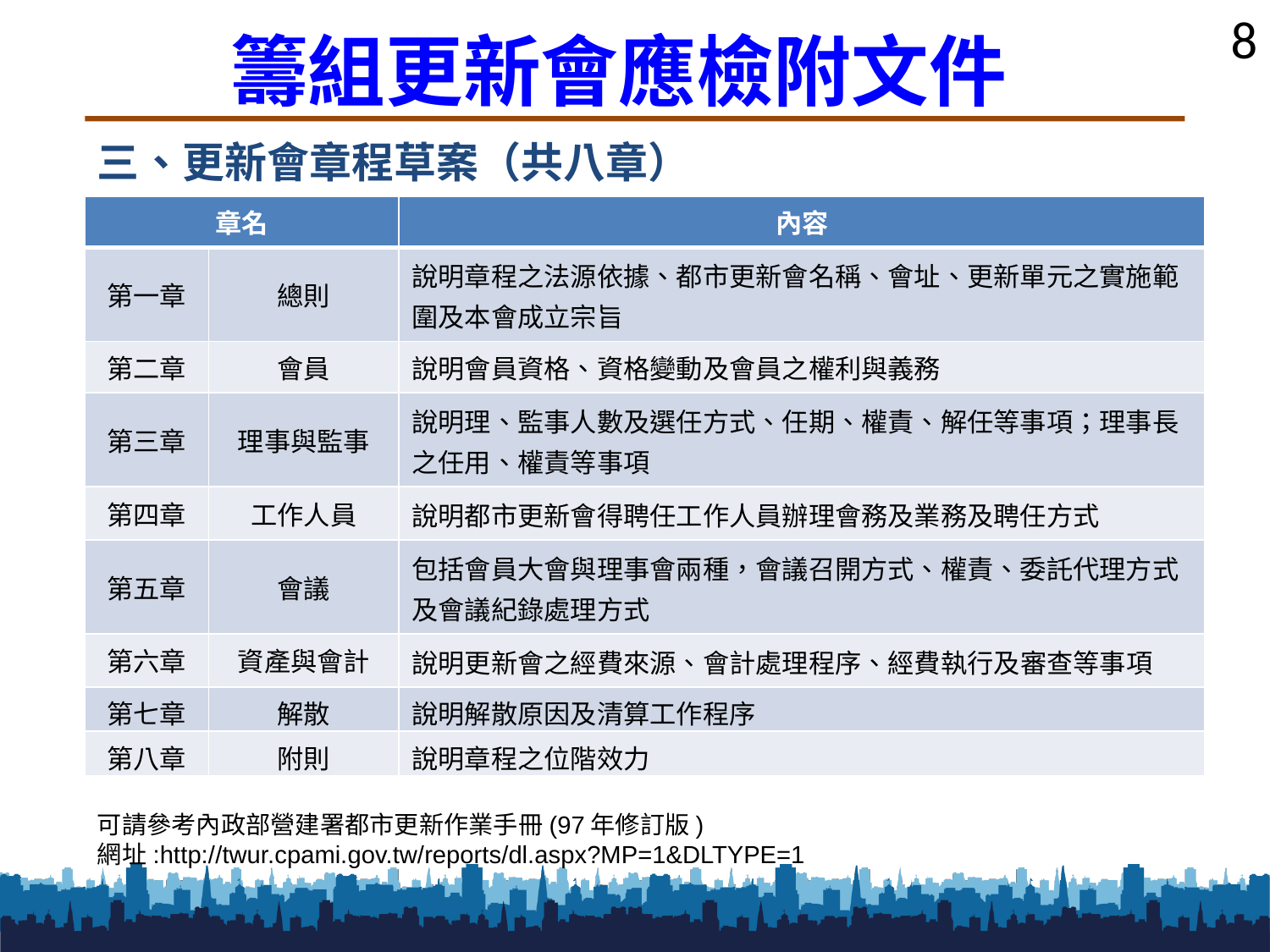

籌組更新會應檢附文件
三、更新會章程草案（共八章）
| 章名 |  | 內容 |
| --- | --- | --- |
| 第一章 | 總則 | 說明章程之法源依據、都市更新會名稱、會址、更新單元之實施範圍及本會成立宗旨 |
| 第二章 | 會員 | 說明會員資格、資格變動及會員之權利與義務 |
| 第三章 | 理事與監事 | 說明理、監事人數及選任方式、任期、權責、解任等事項；理事長之任用、權責等事項 |
| 第四章 | 工作人員 | 說明都市更新會得聘任工作人員辦理會務及業務及聘任方式 |
| 第五章 | 會議 | 包括會員大會與理事會兩種，會議召開方式、權責、委託代理方式及會議紀錄處理方式 |
| 第六章 | 資產與會計 | 說明更新會之經費來源、會計處理程序、經費執行及審查等事項 |
| 第七章 | 解散 | 說明解散原因及清算工作程序 |
| 第八章 | 附則 | 說明章程之位階效力 |
可請參考內政部營建署都市更新作業手冊(97年修訂版)
網址:http://twur.cpami.gov.tw/reports/dl.aspx?MP=1&DLTYPE=1